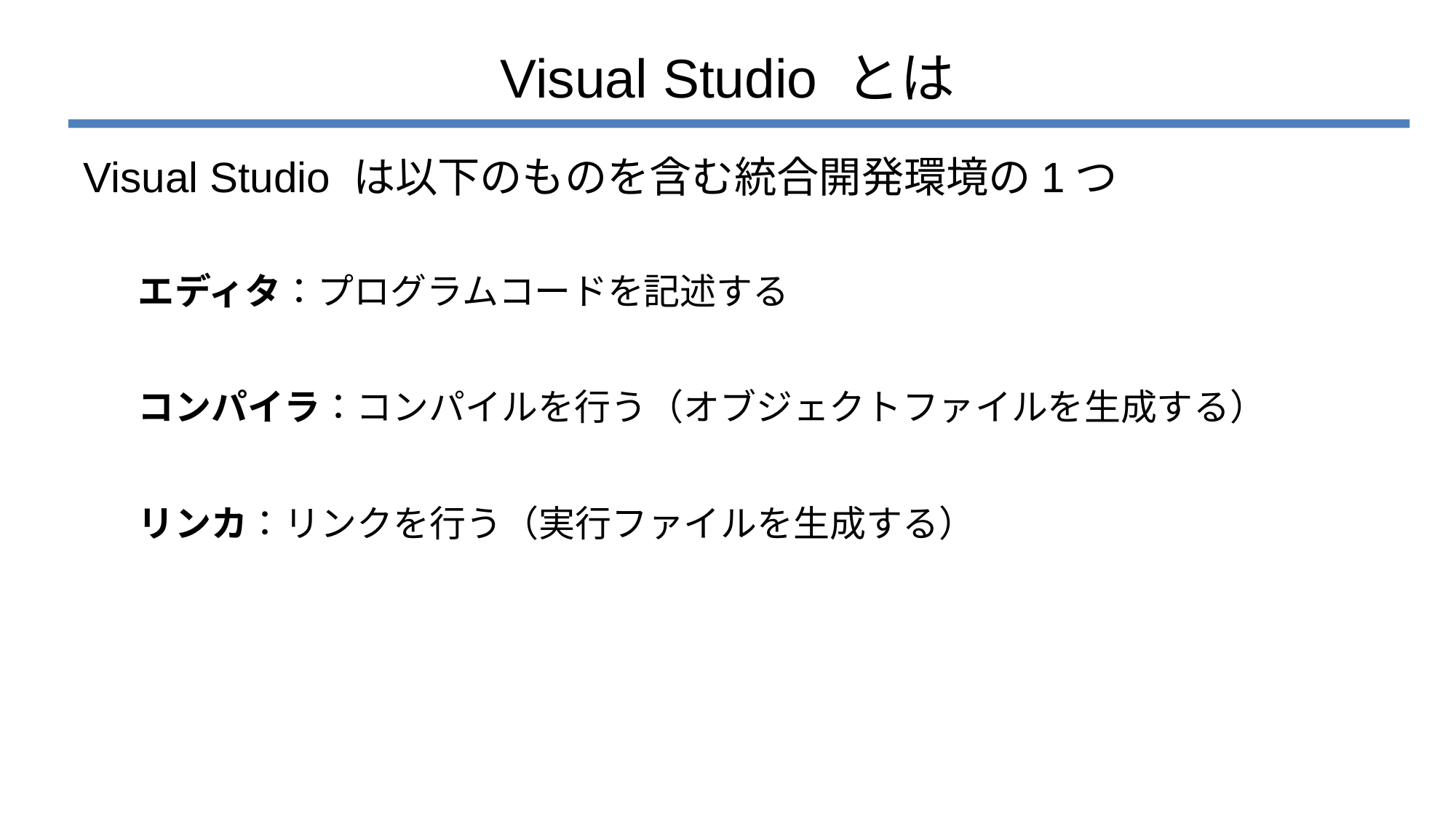

# Visual Studio とは
Visual Studio は以下のものを含む統合開発環境の1つ

エディタ：プログラムコードを記述する

コンパイラ：コンパイルを行う（オブジェクトファイルを生成する）

リンカ：リンクを行う（実行ファイルを生成する）